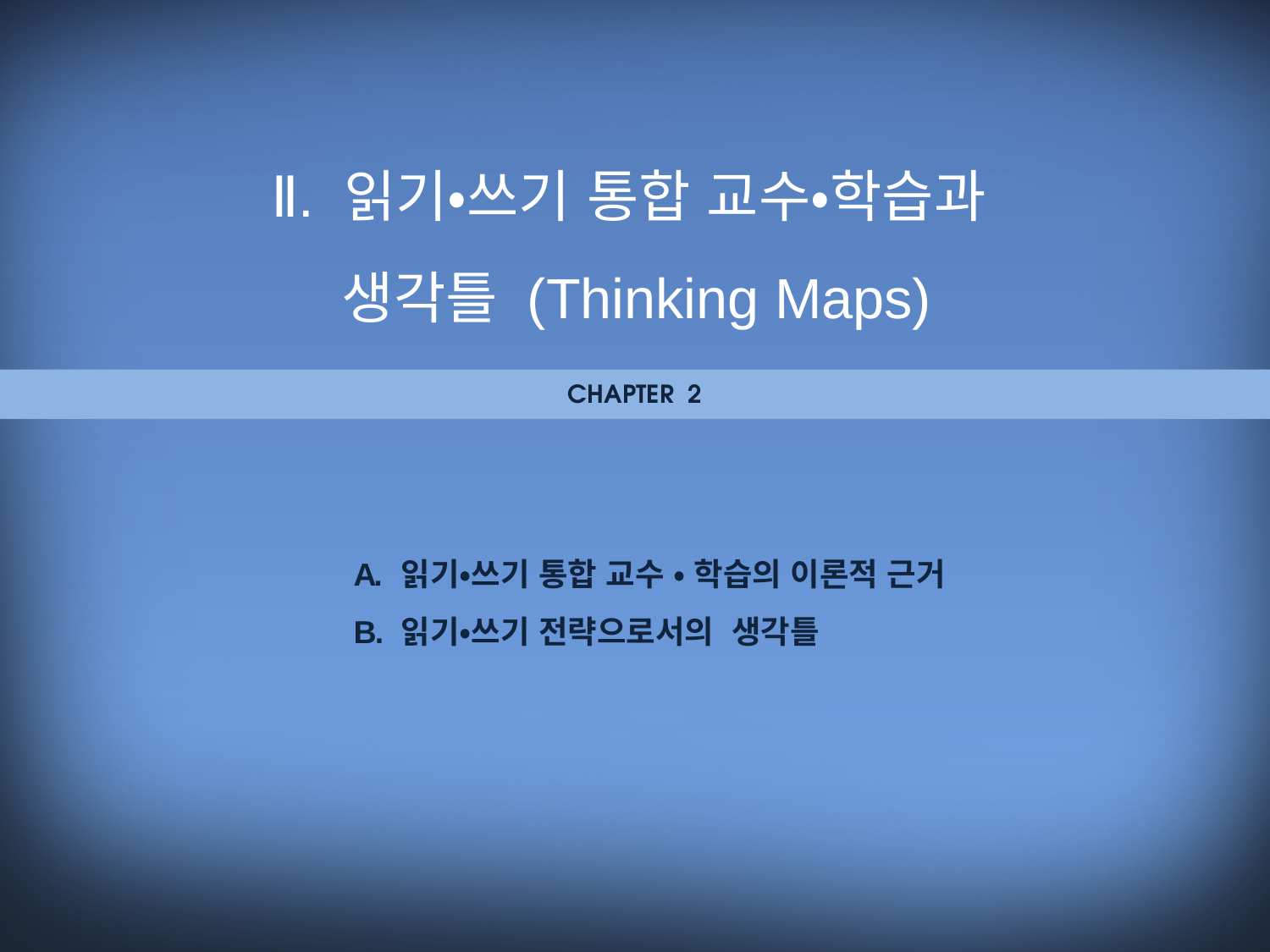

Ⅱ. 읽기•쓰기 통합 교수•학습과
생각틀 (Thinking Maps)

CHAPTER  2

읽기•쓰기 통합 교수 • 학습의 이론적 근거
읽기•쓰기 전략으로서의  생각틀